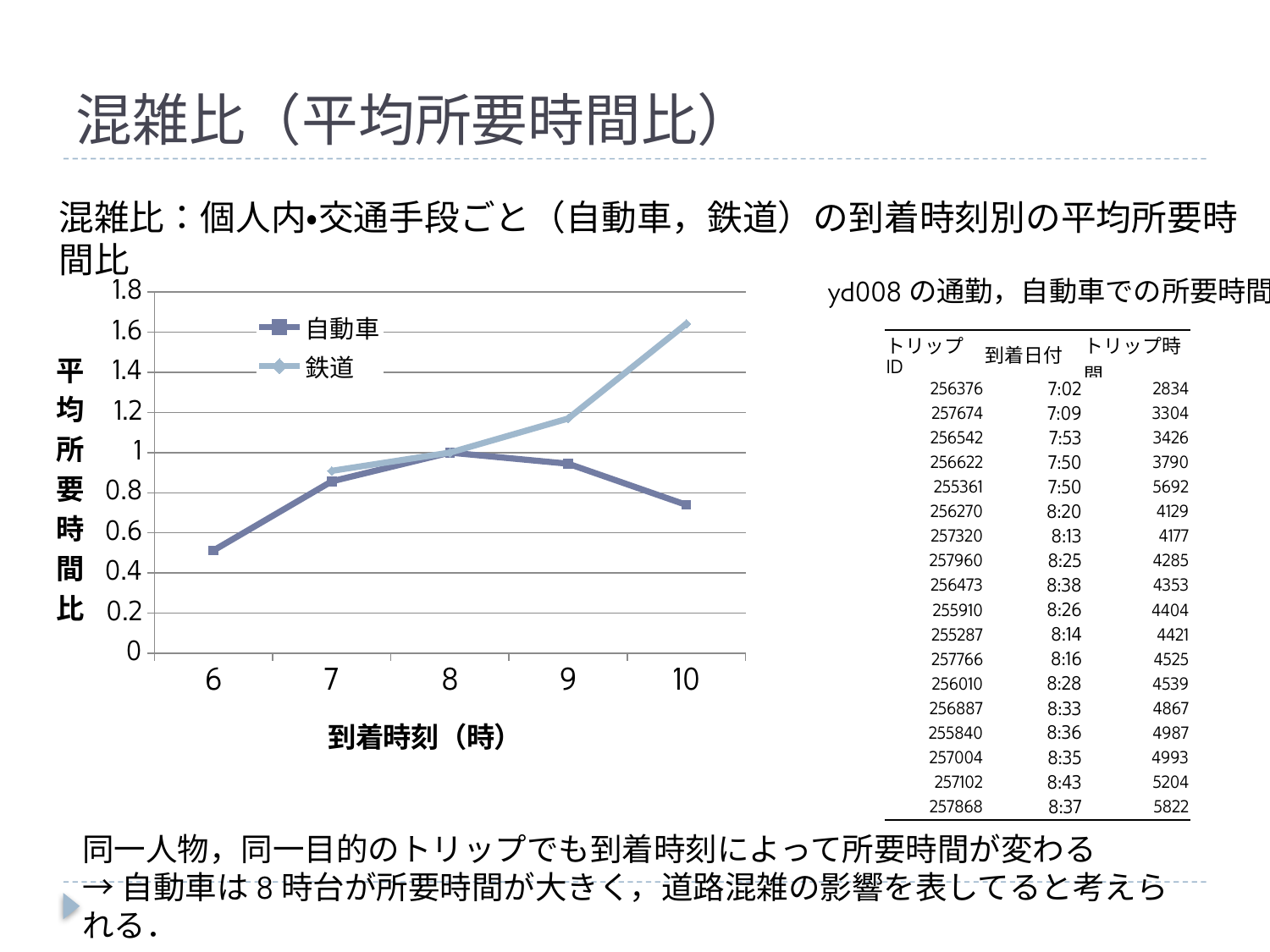

# 混雑比（平均所要時間比）
混雑比：個人内・交通手段ごと（自動車，鉄道）の到着時刻別の平均所要時間比

### Chart

| Category |  |  |
|---|---|---|
| 6 | 0.5123404255319148 | None |
| 7 | 0.8570028474949014 | 0.909130766435087 |
| 8 | 1.0 | 1.0 |
| 9 | 0.9446971798828586 | 1.1697945547031599 |
| 10 | 0.7396760133174989 | 1.6419199608863475 |
yd008の通勤，自動車での所要時間
| トリップID | 到着日付 | トリップ時間 |
| --- | --- | --- |
| 256376 | 7:02 | 2834 |
| 257674 | 7:09 | 3304 |
| 256542 | 7:53 | 3426 |
| 256622 | 7:50 | 3790 |
| 255361 | 7:50 | 5692 |
| 256270 | 8:20 | 4129 |
| 257320 | 8:13 | 4177 |
| 257960 | 8:25 | 4285 |
| 256473 | 8:38 | 4353 |
| 255910 | 8:26 | 4404 |
| 255287 | 8:14 | 4421 |
| 257766 | 8:16 | 4525 |
| 256010 | 8:28 | 4539 |
| 256887 | 8:33 | 4867 |
| 255840 | 8:36 | 4987 |
| 257004 | 8:35 | 4993 |
| 257102 | 8:43 | 5204 |
| 257868 | 8:37 | 5822 |
同一人物，同一目的のトリップでも到着時刻によって所要時間が変わる
→自動車は8時台が所要時間が大きく，道路混雑の影響を表してると考えられる．